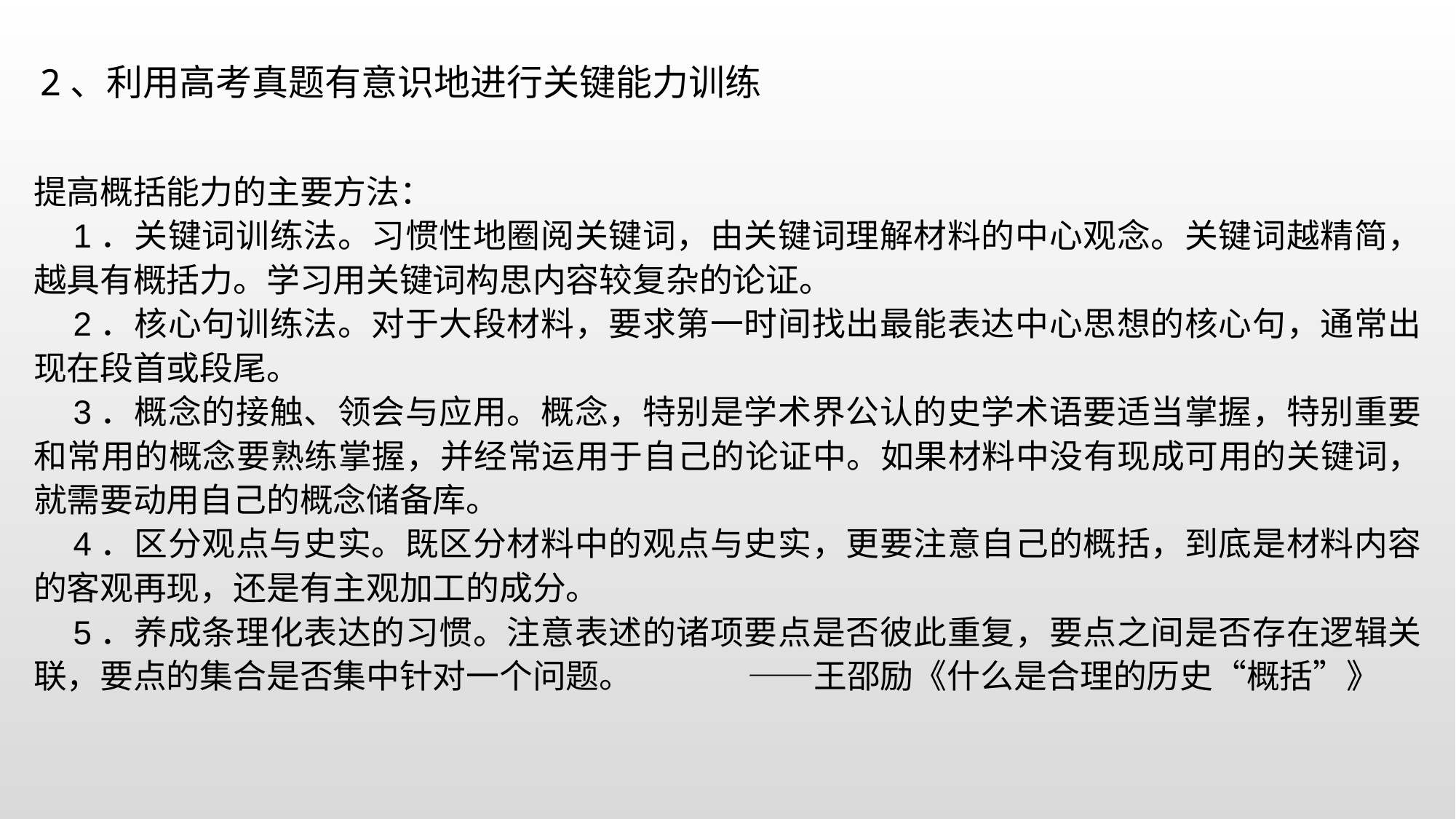

2、利用高考真题有意识地进行关键能力训练
提高概括能力的主要方法：
    1．关键词训练法。习惯性地圈阅关键词，由关键词理解材料的中心观念。关键词越精简，越具有概括力。学习用关键词构思内容较复杂的论证。
    2．核心句训练法。对于大段材料，要求第一时间找出最能表达中心思想的核心句，通常出现在段首或段尾。
    3．概念的接触、领会与应用。概念，特别是学术界公认的史学术语要适当掌握，特别重要和常用的概念要熟练掌握，并经常运用于自己的论证中。如果材料中没有现成可用的关键词，就需要动用自己的概念储备库。
    4．区分观点与史实。既区分材料中的观点与史实，更要注意自己的概括，到底是材料内容的客观再现，还是有主观加工的成分。
    5．养成条理化表达的习惯。注意表述的诸项要点是否彼此重复，要点之间是否存在逻辑关联，要点的集合是否集中针对一个问题。               ——王邵励《什么是合理的历史“概括”》